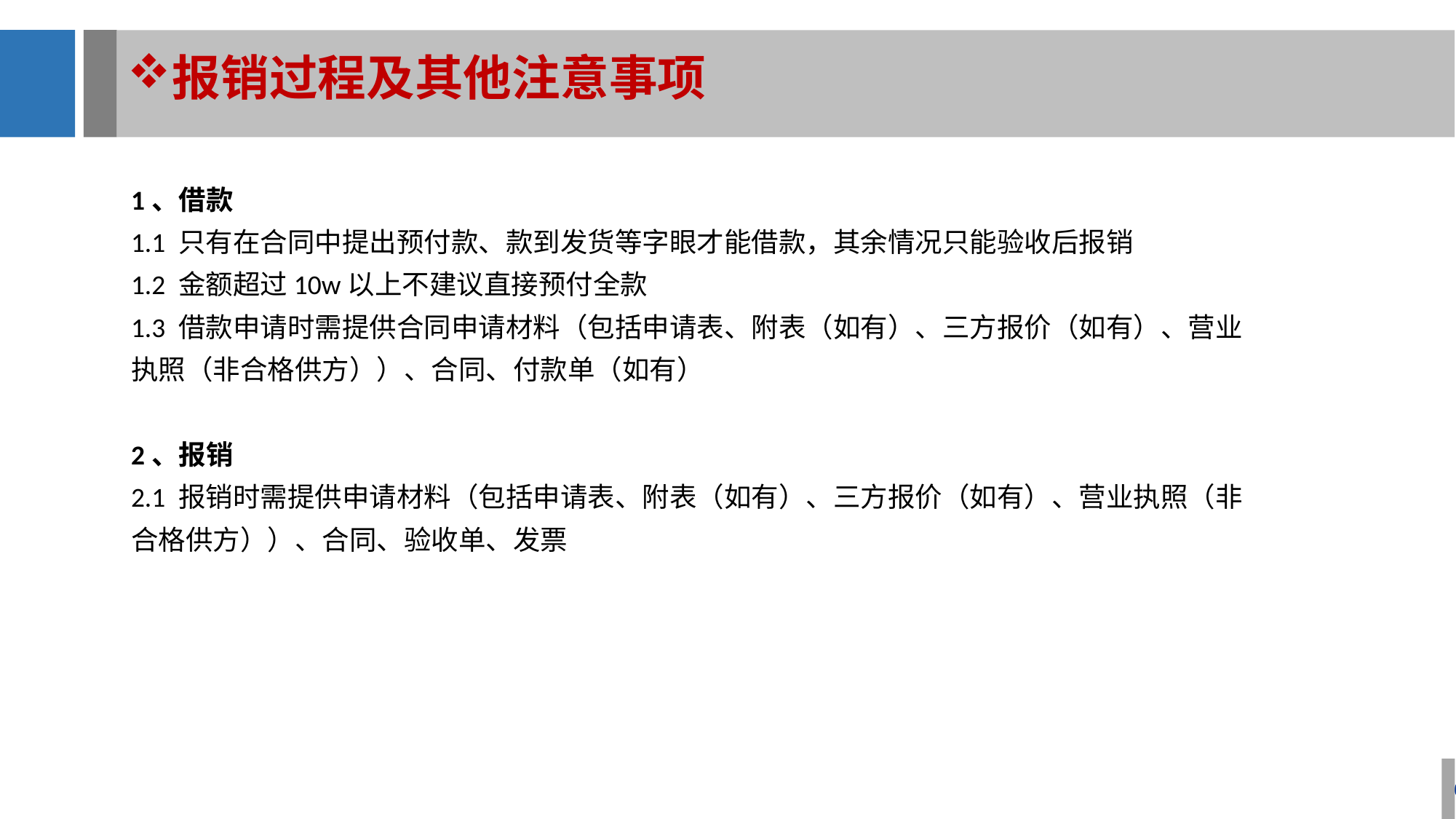

报销过程及其他注意事项
1、借款
1.1 只有在合同中提出预付款、款到发货等字眼才能借款，其余情况只能验收后报销
1.2 金额超过10w以上不建议直接预付全款
1.3 借款申请时需提供合同申请材料（包括申请表、附表（如有）、三方报价（如有）、营业执照（非合格供方））、合同、付款单（如有）

2、报销
2.1 报销时需提供申请材料（包括申请表、附表（如有）、三方报价（如有）、营业执照（非合格供方））、合同、验收单、发票